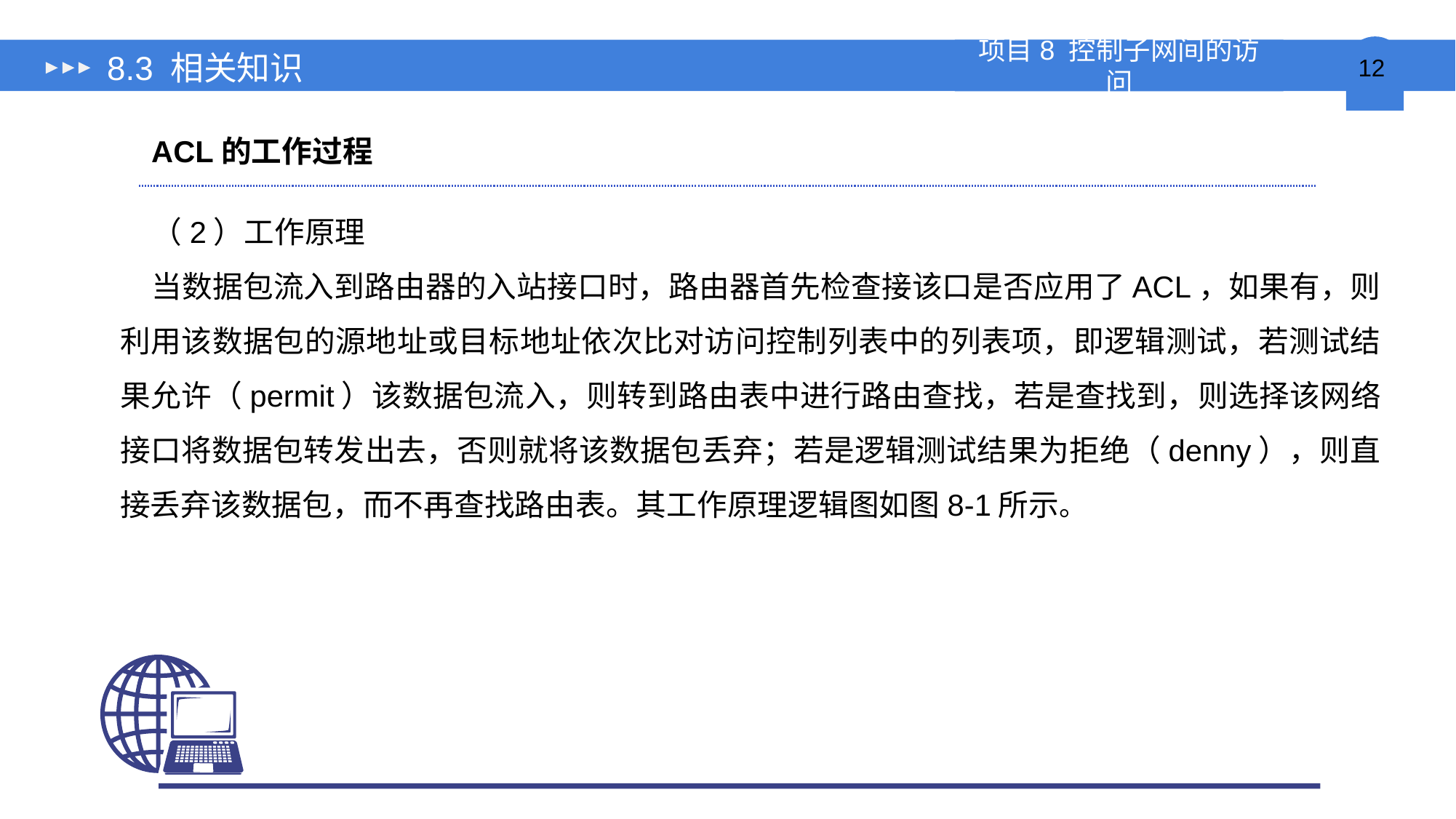

# 8.3 相关知识
ACL的工作过程

（2）工作原理
当数据包流入到路由器的入站接口时，路由器首先检查接该口是否应用了ACL，如果有，则利用该数据包的源地址或目标地址依次比对访问控制列表中的列表项，即逻辑测试，若测试结果允许（permit）该数据包流入，则转到路由表中进行路由查找，若是查找到，则选择该网络接口将数据包转发出去，否则就将该数据包丢弃；若是逻辑测试结果为拒绝（denny），则直接丢弃该数据包，而不再查找路由表。其工作原理逻辑图如图8-1所示。